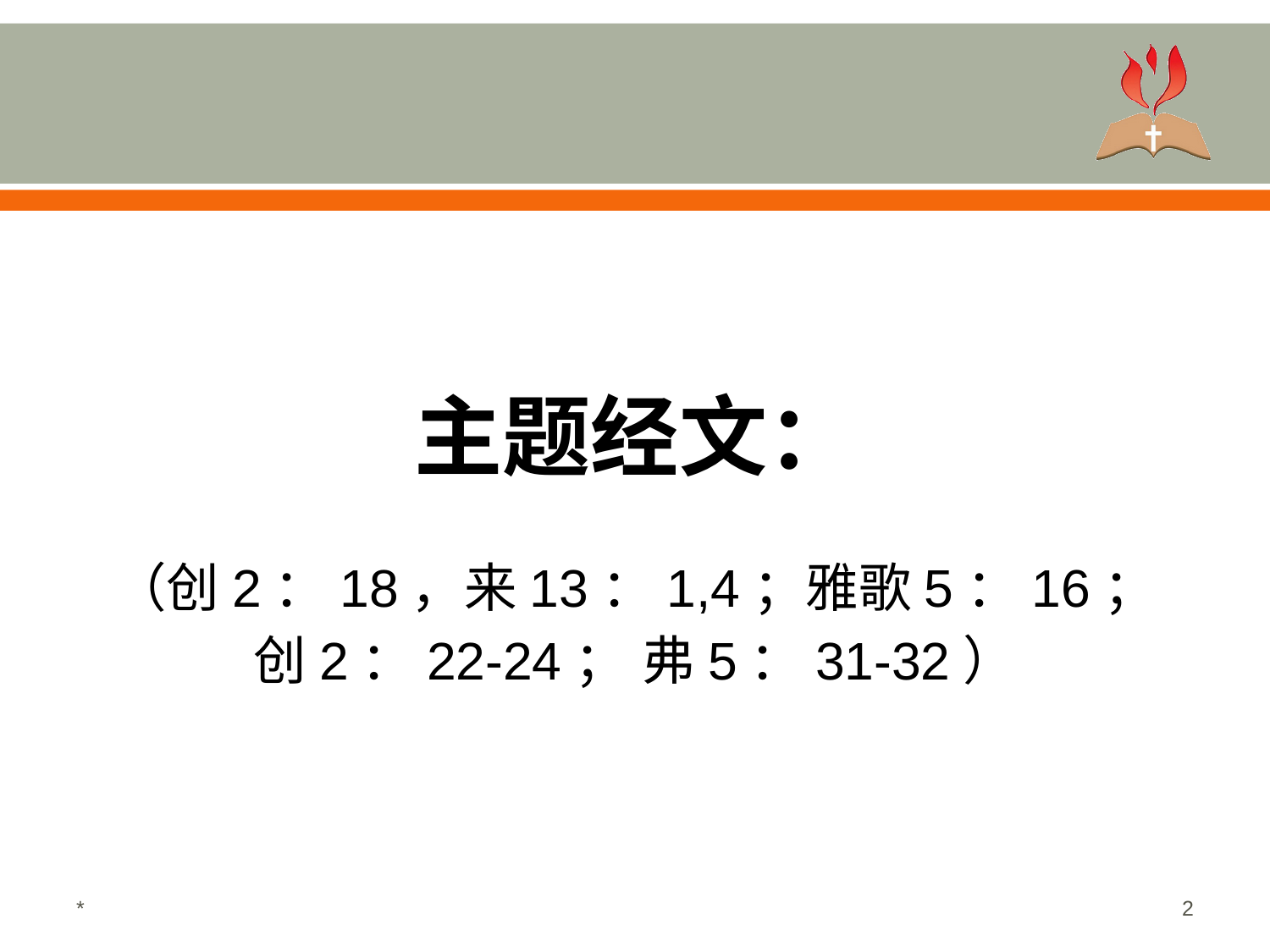

#

主题经文：

（创2：18，来13：1,4；雅歌5：16；
创2：22-24； 弗5：31-32）

*
2